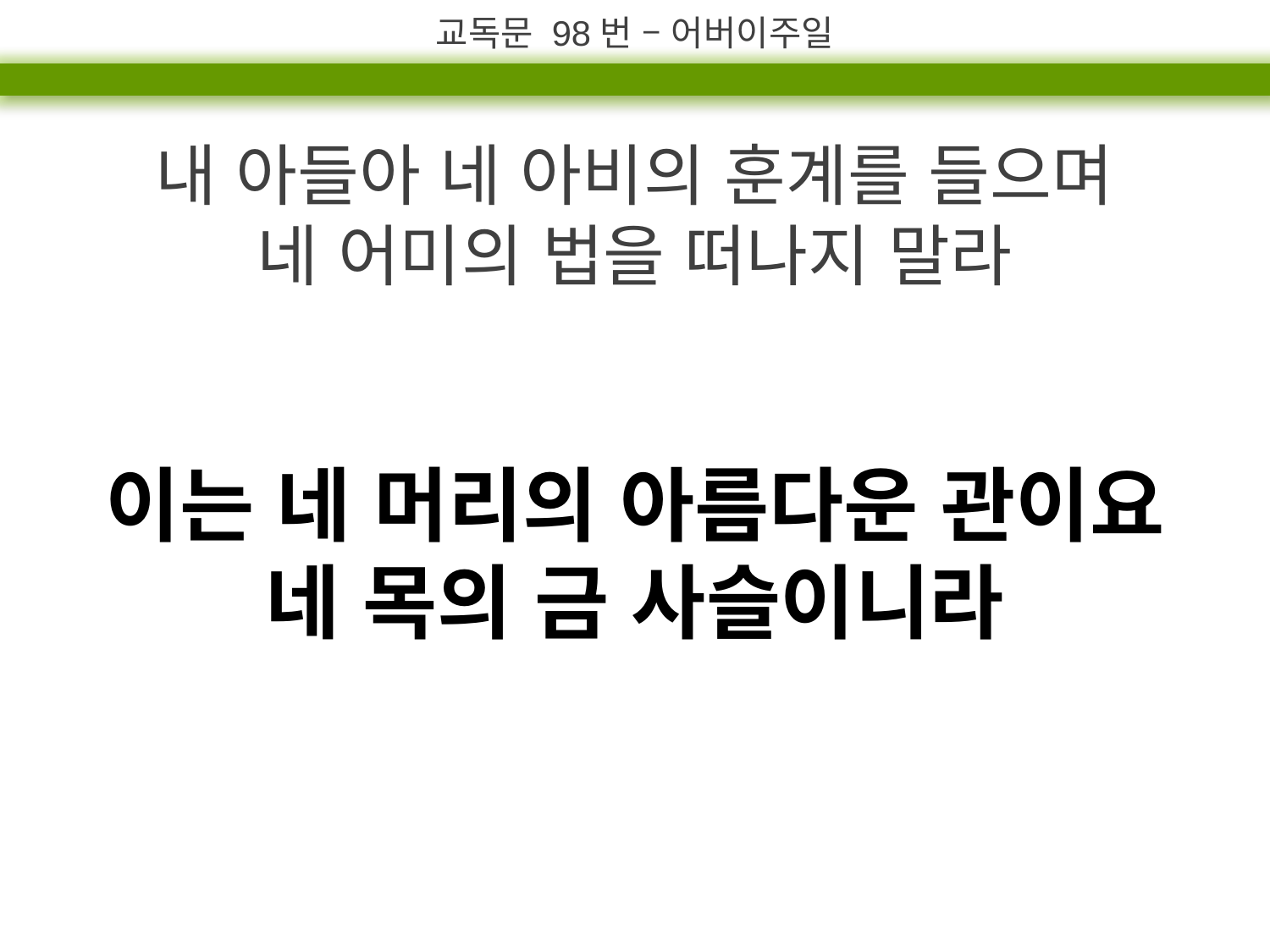

교독문 98번 – 어버이주일

내 아들아 네 아비의 훈계를 들으며
네 어미의 법을 떠나지 말라
이는 네 머리의 아름다운 관이요
네 목의 금 사슬이니라